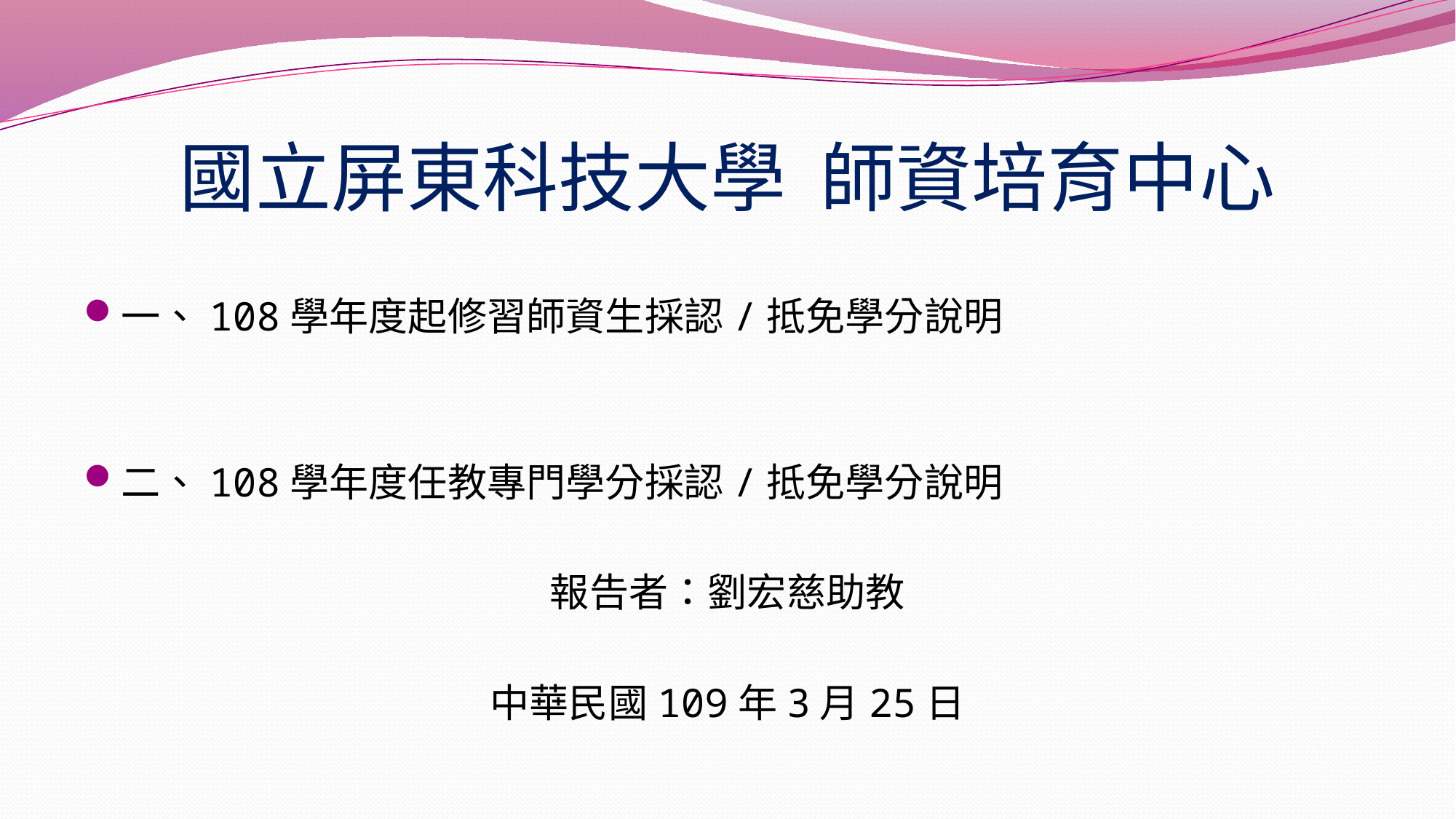

# 國立屏東科技大學  師資培育中心

一、108學年度起修習師資生採認/抵免學分說明

二、108學年度任教專門學分採認/抵免學分說明

報告者：劉宏慈助教

中華民國109年3月25日